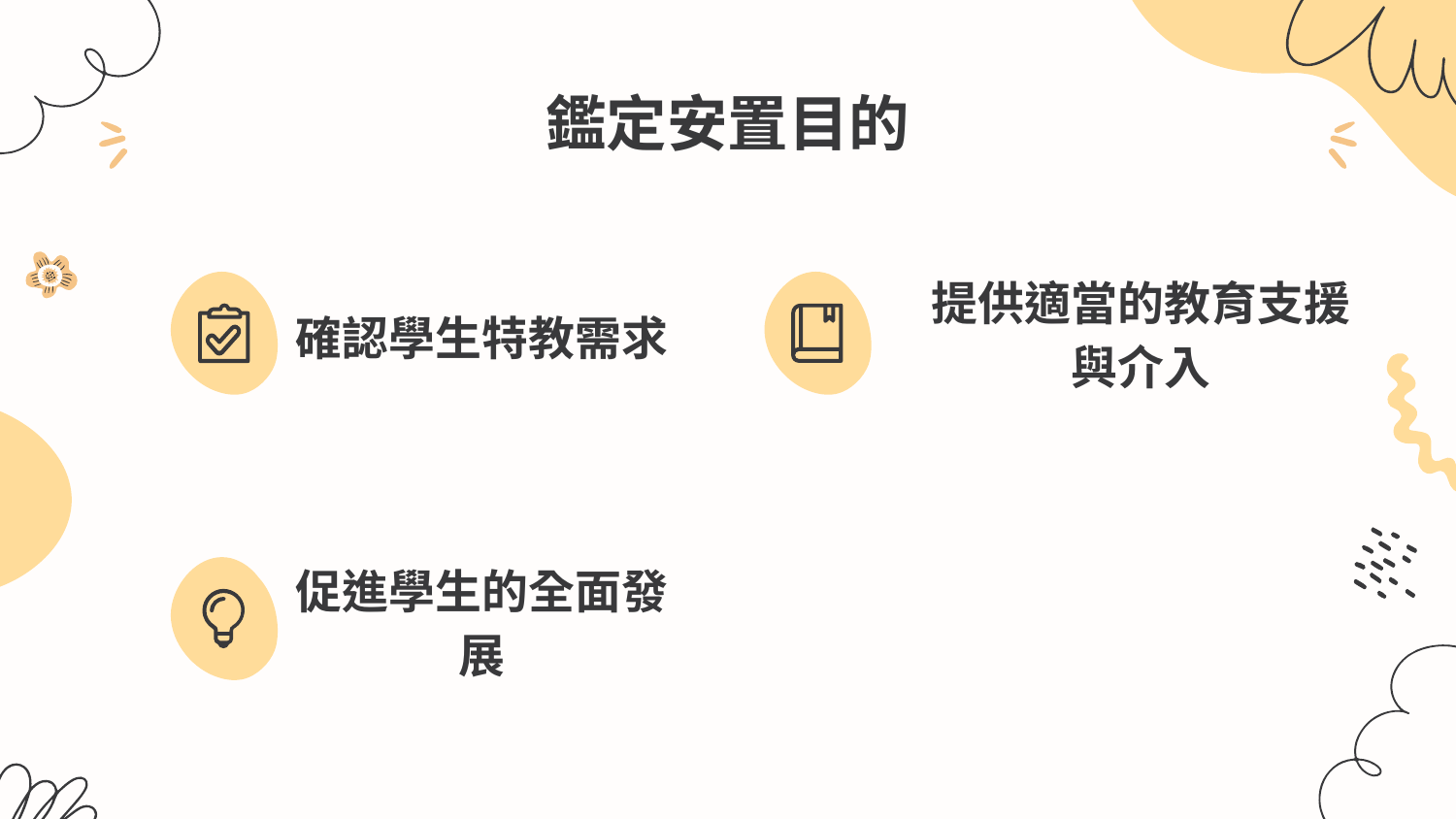

# 鑑定安置目的
提供適當的教育支援
與介入

確認學生特教需求

促進學生的全面發展